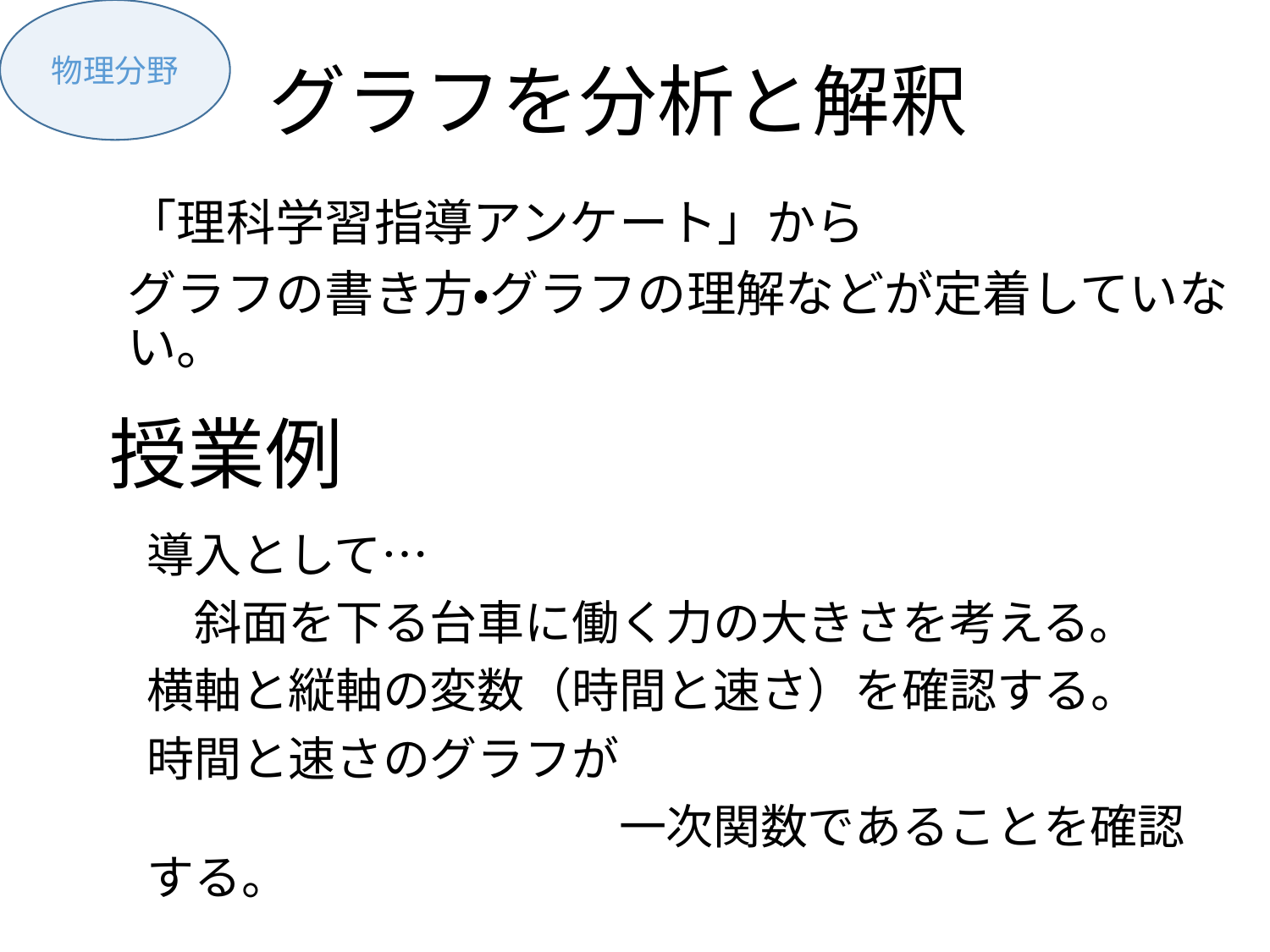

物理分野
# グラフを分析と解釈

「理科学習指導アンケート」から
グラフの書き方・グラフの理解などが定着していない。
授業例
導入として…
　斜面を下る台車に働く力の大きさを考える。
横軸と縦軸の変数（時間と速さ）を確認する。
時間と速さのグラフが
　　　　　　　　　　一次関数であることを確認する。